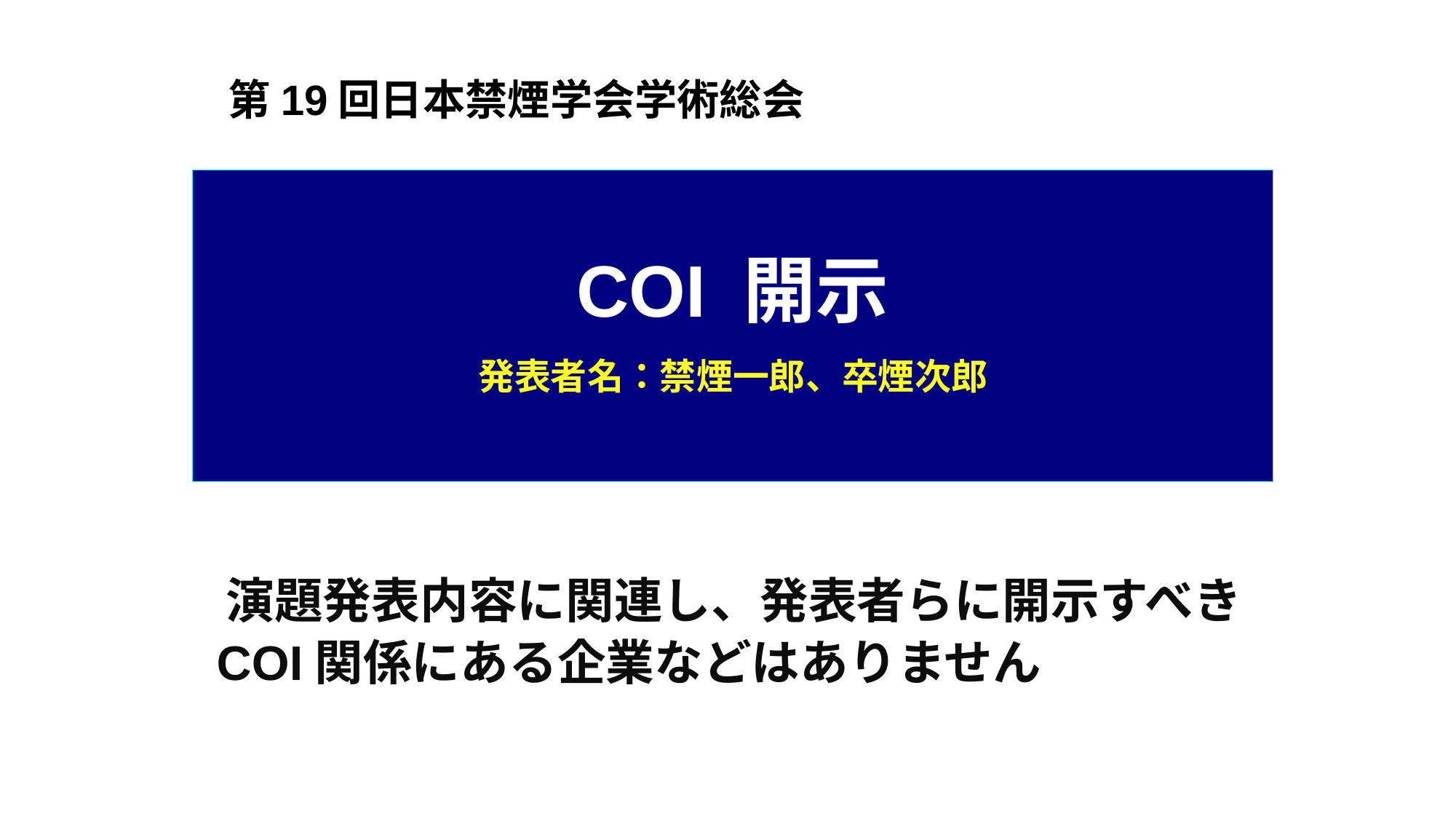

第19回日本禁煙学会学術総会
# COI 開示 　 発表者名：禁煙一郎、卒煙次郎

 演題発表内容に関連し、発表者らに開示すべき
 COI関係にある企業などはありません